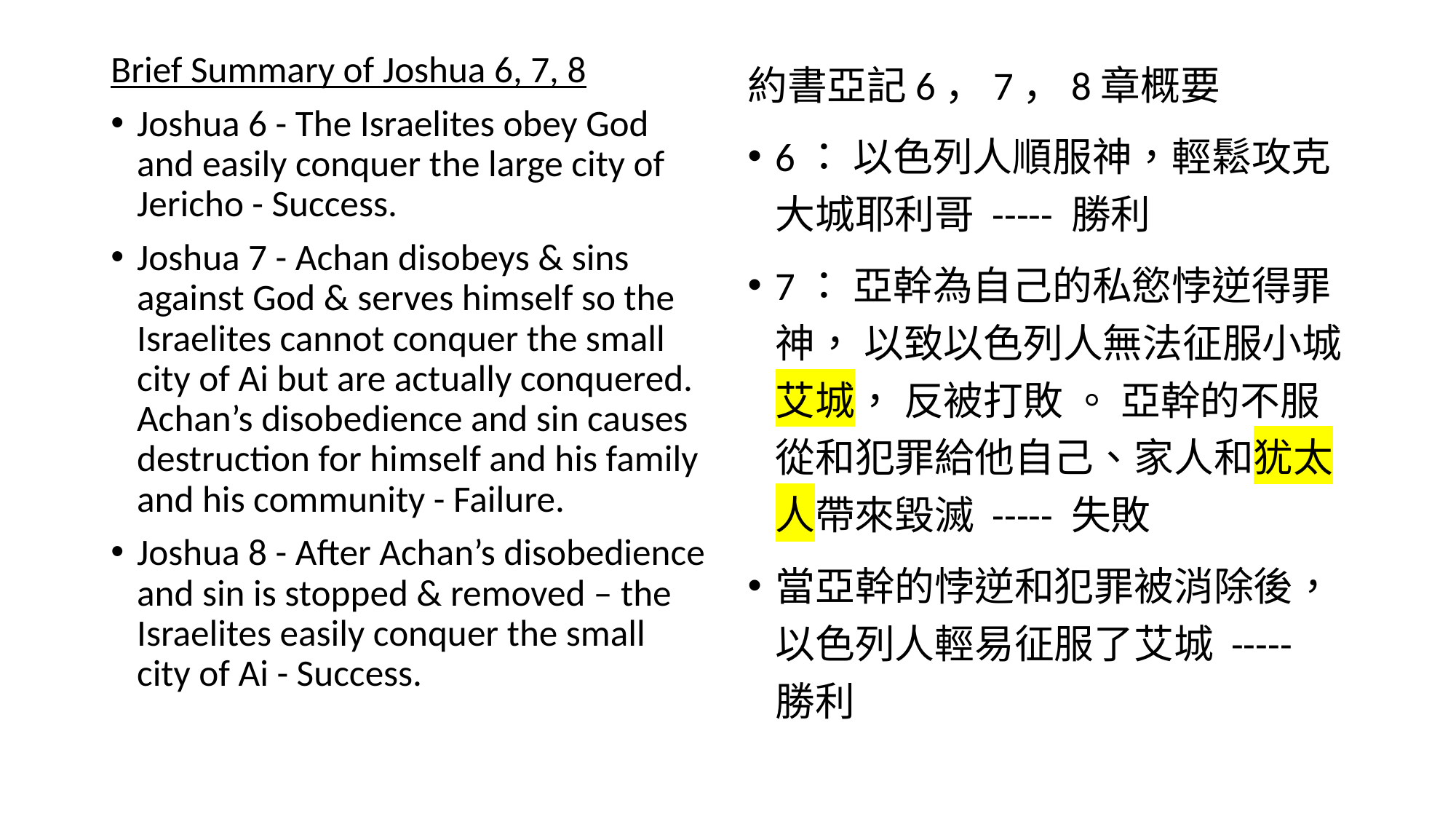

Brief Summary of Joshua 6, 7, 8
Joshua 6 - The Israelites obey God and easily conquer the large city of Jericho - Success.
Joshua 7 - Achan disobeys & sins against God & serves himself so the Israelites cannot conquer the small city of Ai but are actually conquered. Achan’s disobedience and sin causes destruction for himself and his family and his community - Failure.
Joshua 8 - After Achan’s disobedience and sin is stopped & removed – the Israelites easily conquer the small city of Ai - Success.

約書亞記6，7，8章概要
6： 以色列人順服神，輕鬆攻克大城耶利哥 ----- 勝利
7： 亞幹為自己的私慾悖逆得罪神， 以致以色列人無法征服小城艾城， 反被打敗 。 亞幹的不服從和犯罪給他自己、家人和犹太人帶來毀滅 ----- 失敗
當亞幹的悖逆和犯罪被消除後，以色列人輕易征服了艾城 ----- 勝利